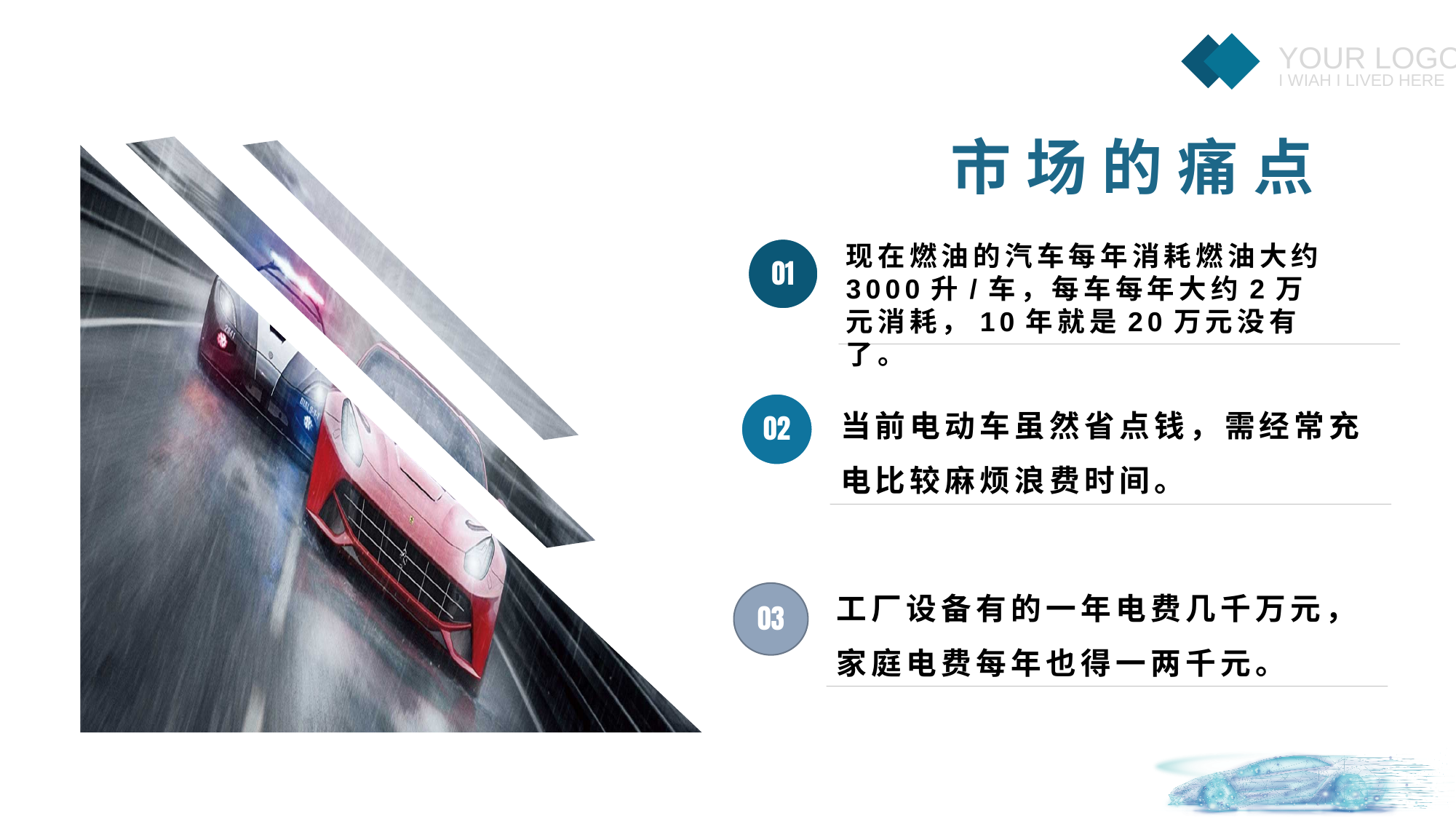

市场的痛点
现在燃油的汽车每年消耗燃油大约3000升/车，每车每年大约2万元消耗，10年就是20万元没有了。
01
当前电动车虽然省点钱，需经常充电比较麻烦浪费时间。
02
工厂设备有的一年电费几千万元，家庭电费每年也得一两千元。
03